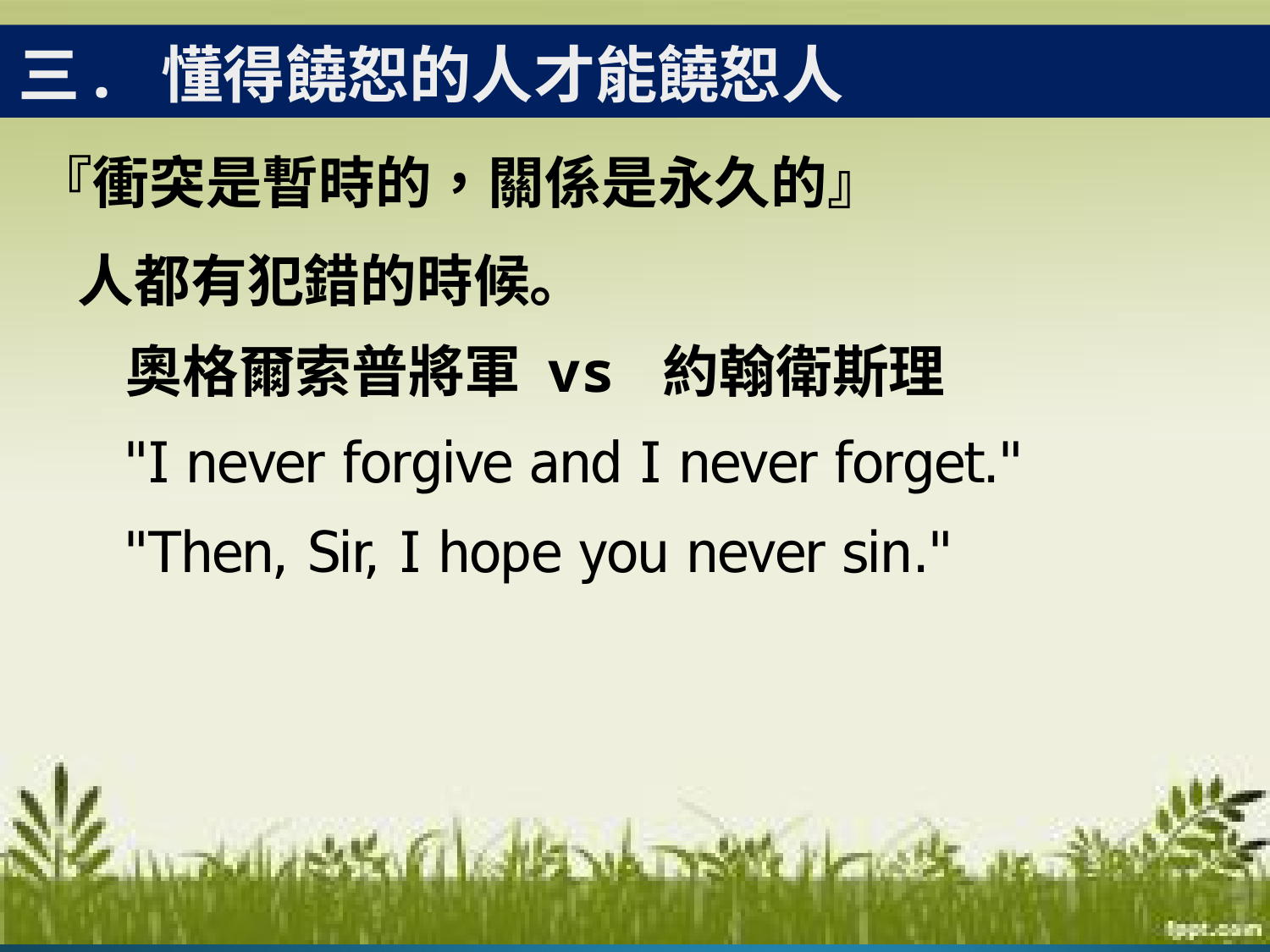

三. 懂得饒恕的人才能饒恕人
『衝突是暫時的，關係是永久的』
人都有犯錯的時候。
奧格爾索普將軍 vs 約翰衛斯理
"I never forgive and I never forget."
"Then, Sir, I hope you never sin."